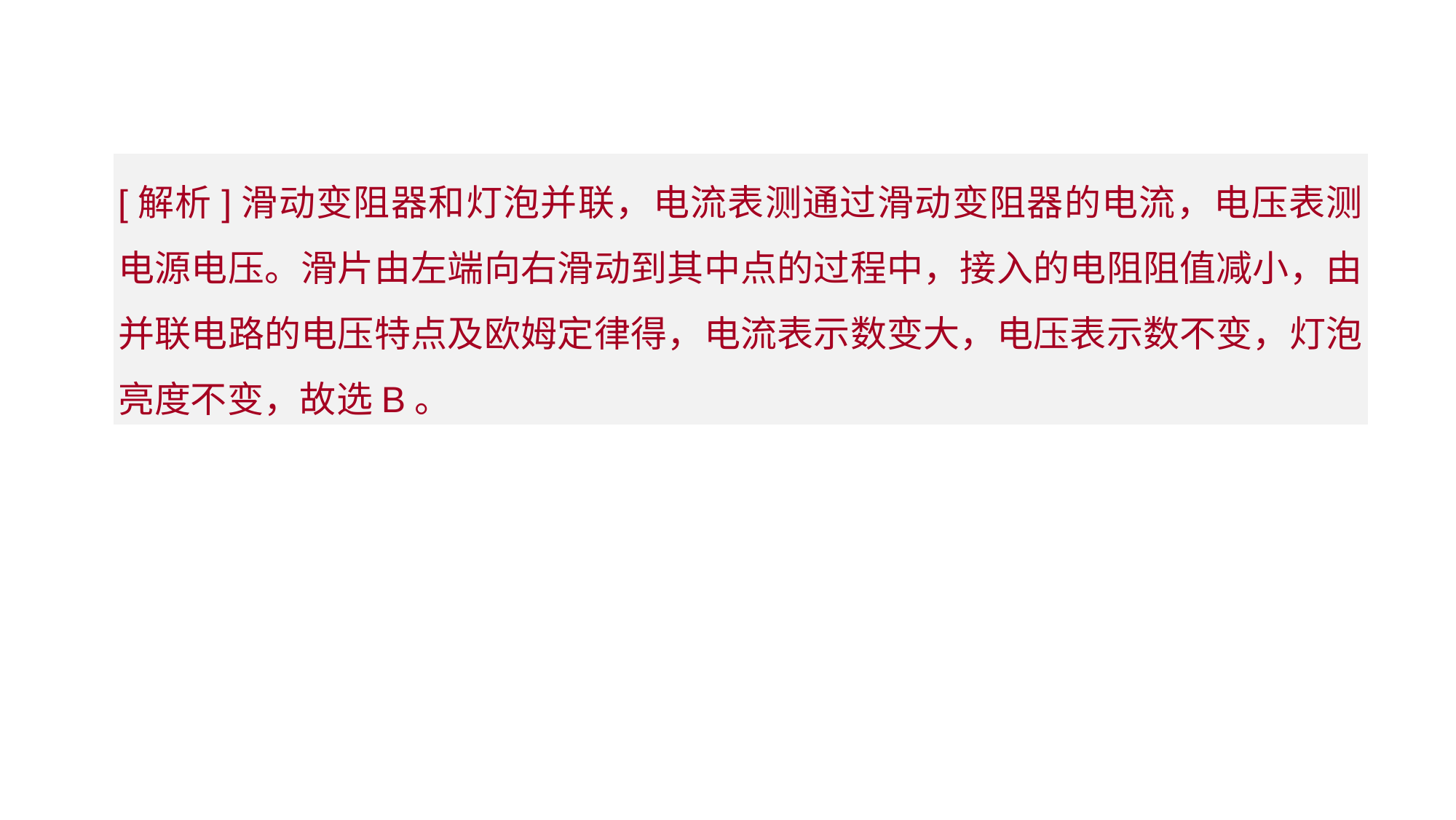

[解析]滑动变阻器和灯泡并联，电流表测通过滑动变阻器的电流，电压表测电源电压。滑片由左端向右滑动到其中点的过程中，接入的电阻阻值减小，由并联电路的电压特点及欧姆定律得，电流表示数变大，电压表示数不变，灯泡亮度不变，故选B。
重难突破 能力提升